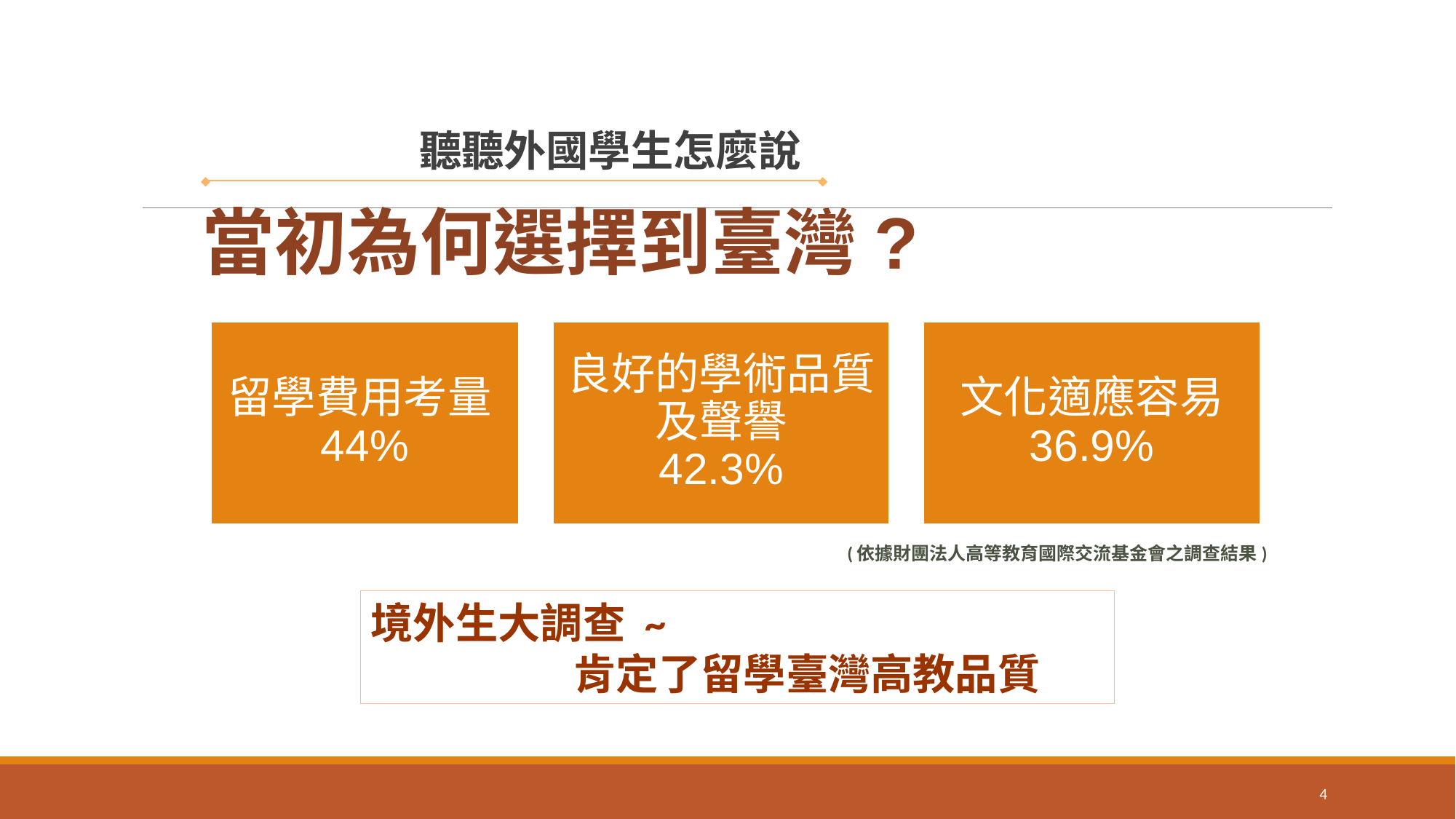

聽聽外國學生怎麼說

當初為何選擇到臺灣?
留學費用考量
44%
良好的學術品質
及聲譽
42.3%
文化適應容易
36.9%
(依據財團法人高等教育國際交流基金會之調查結果)
境外生大調查 ~
                    肯定了留學臺灣高教品質

4